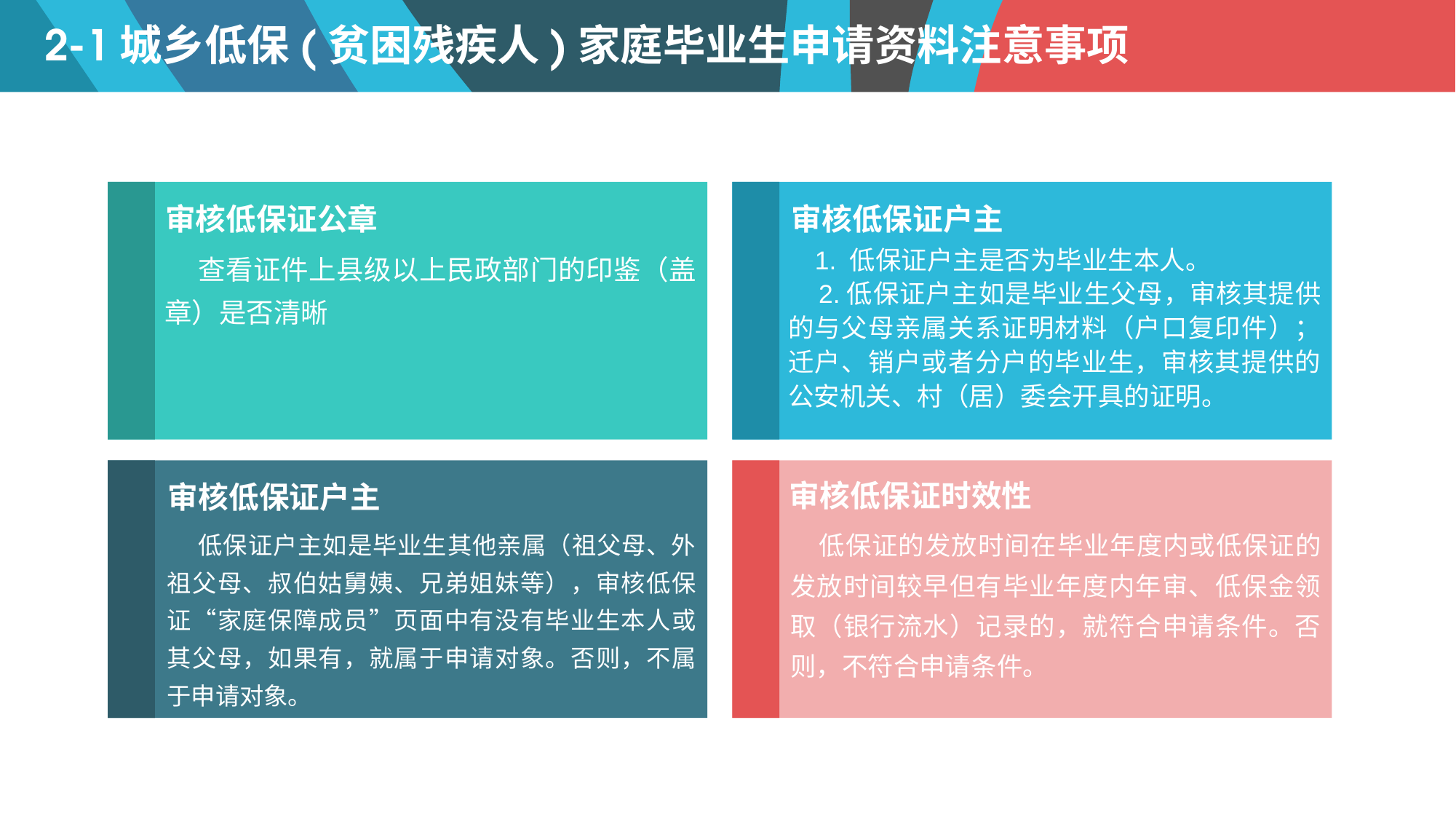

2-1城乡低保(贫困残疾人)家庭毕业生申请资料注意事项

审核低保证公章
    查看证件上县级以上民政部门的印鉴（盖章）是否清晰

审核低保证户主
    1. 低保证户主是否为毕业生本人。
    2.低保证户主如是毕业生父母，审核其提供的与父母亲属关系证明材料（户口复印件）；迁户、销户或者分户的毕业生，审核其提供的公安机关、村（居）委会开具的证明。

审核低保证户主
    低保证户主如是毕业生其他亲属（祖父母、外祖父母、叔伯姑舅姨、兄弟姐妹等），审核低保证“家庭保障成员”页面中有没有毕业生本人或其父母，如果有，就属于申请对象。否则，不属于申请对象。

审核低保证时效性
      低保证的发放时间在毕业年度内或低保证的发放时间较早但有毕业年度内年审、低保金领取（银行流水）记录的，就符合申请条件。否则，不符合申请条件。